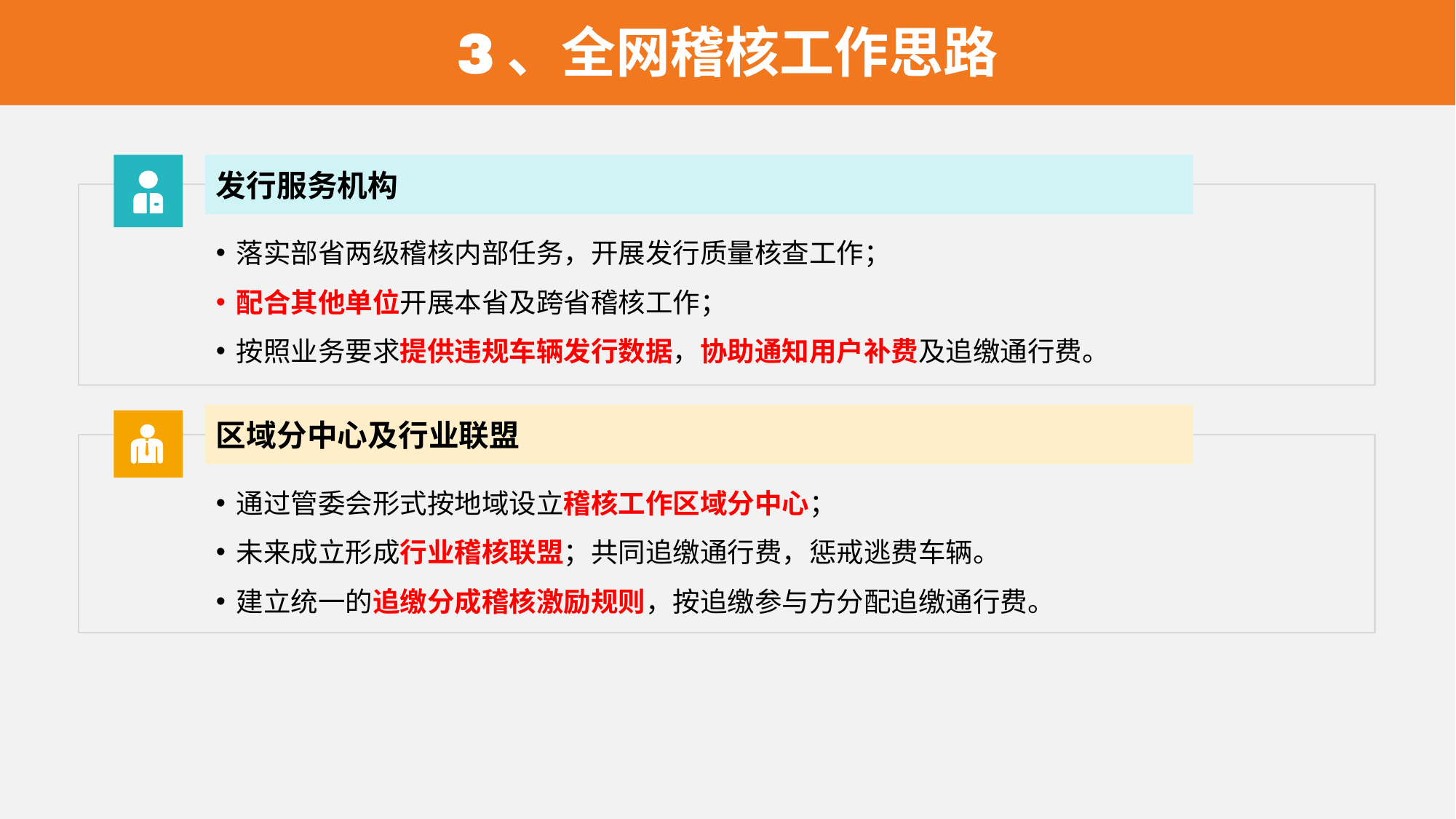

3、全网稽核工作思路

发行服务机构
落实部省两级稽核内部任务，开展发行质量核查工作；
配合其他单位开展本省及跨省稽核工作；
按照业务要求提供违规车辆发行数据，协助通知用户补费及追缴通行费。

区域分中心及行业联盟
通过管委会形式按地域设立稽核工作区域分中心；
未来成立形成行业稽核联盟；共同追缴通行费，惩戒逃费车辆。
建立统一的追缴分成稽核激励规则，按追缴参与方分配追缴通行费。